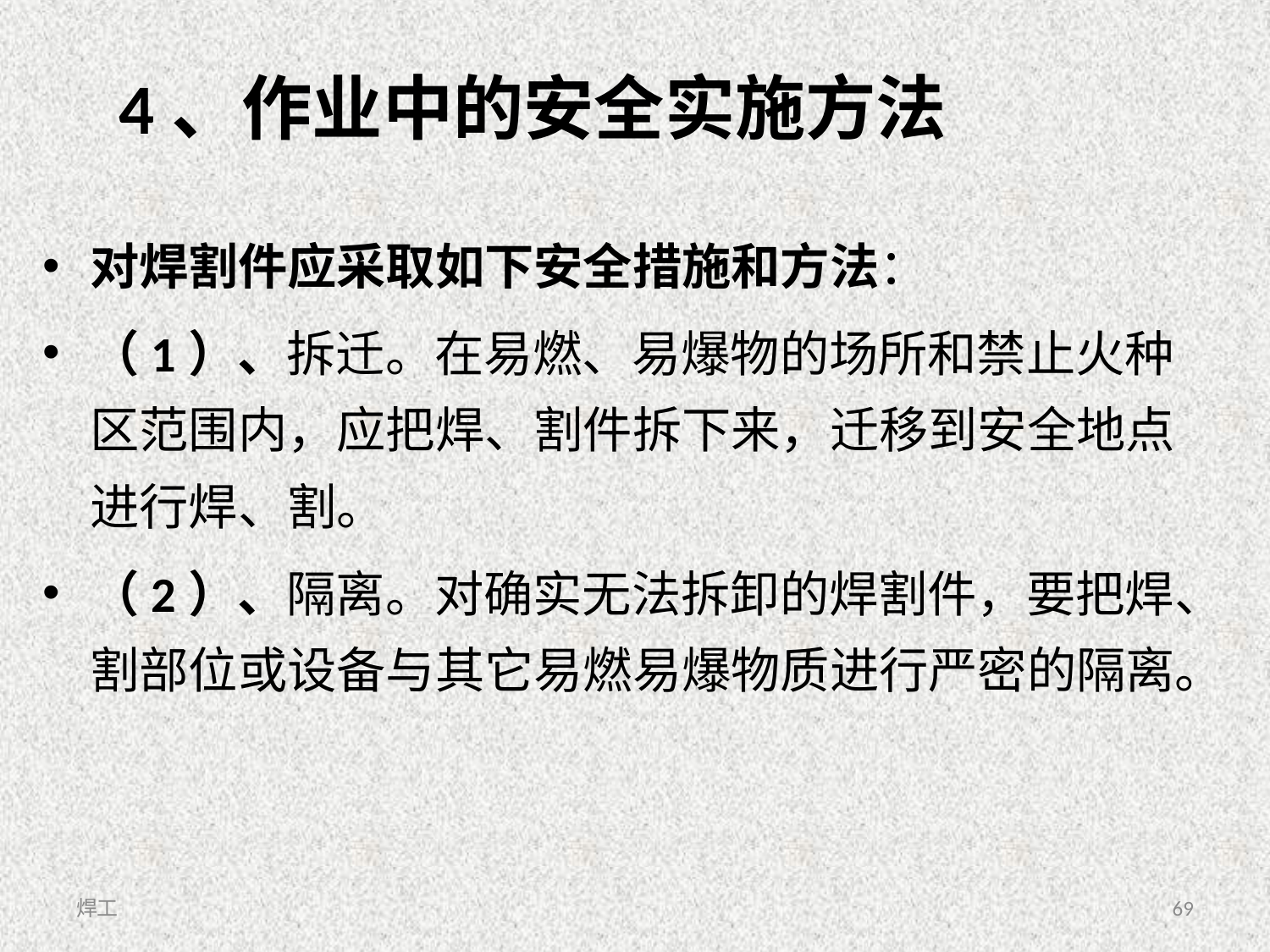

# 4、作业中的安全实施方法
对焊割件应采取如下安全措施和方法：
（1）、拆迁。在易燃、易爆物的场所和禁止火种区范围内，应把焊、割件拆下来，迁移到安全地点进行焊、割。
（2）、隔离。对确实无法拆卸的焊割件，要把焊、割部位或设备与其它易燃易爆物质进行严密的隔离。
焊工
69